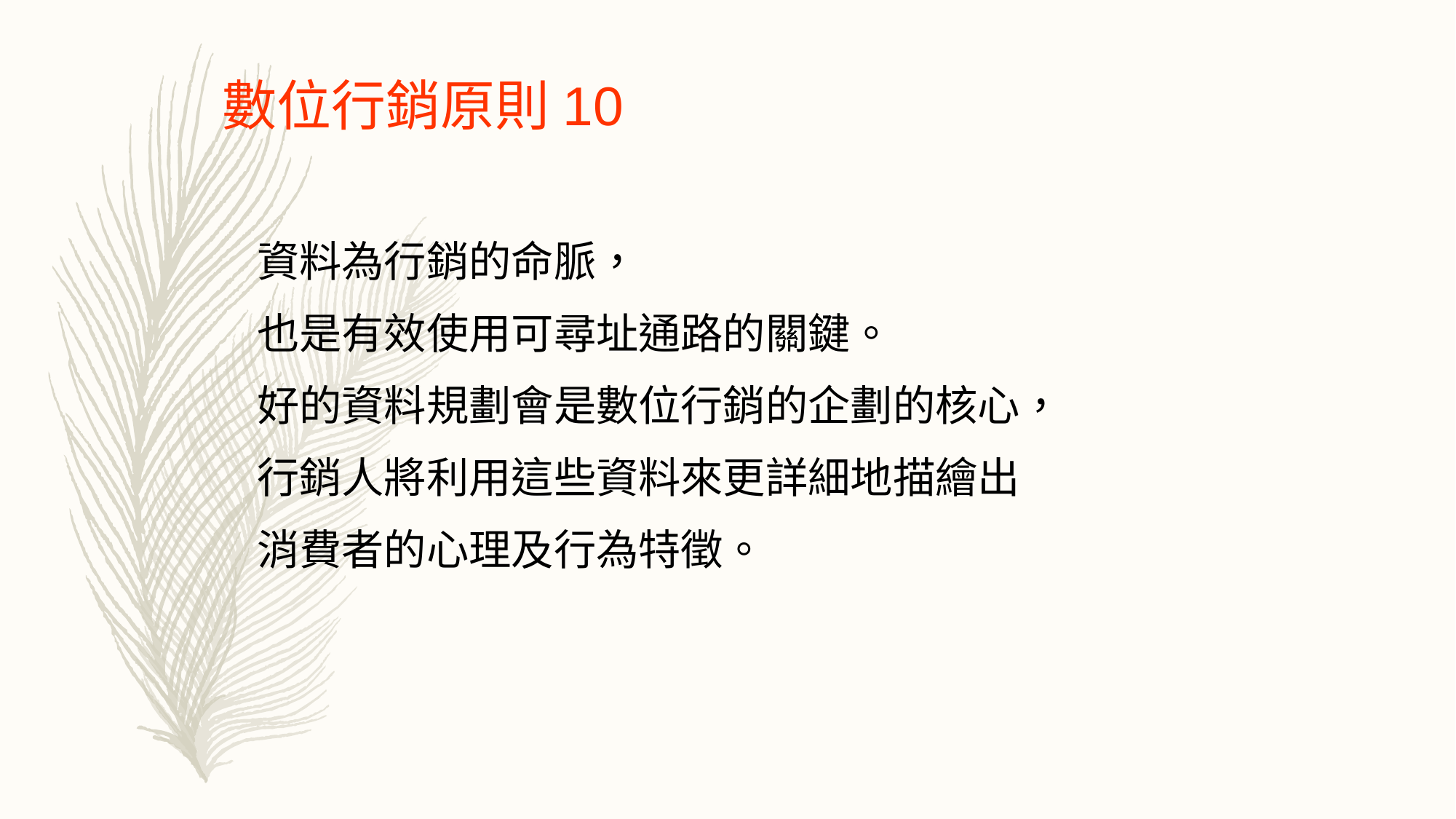

數位行銷原則10
資料為行銷的命脈，
也是有效使用可尋址通路的關鍵。
好的資料規劃會是數位行銷的企劃的核心，
行銷人將利用這些資料來更詳細地描繪出
消費者的心理及行為特徵。